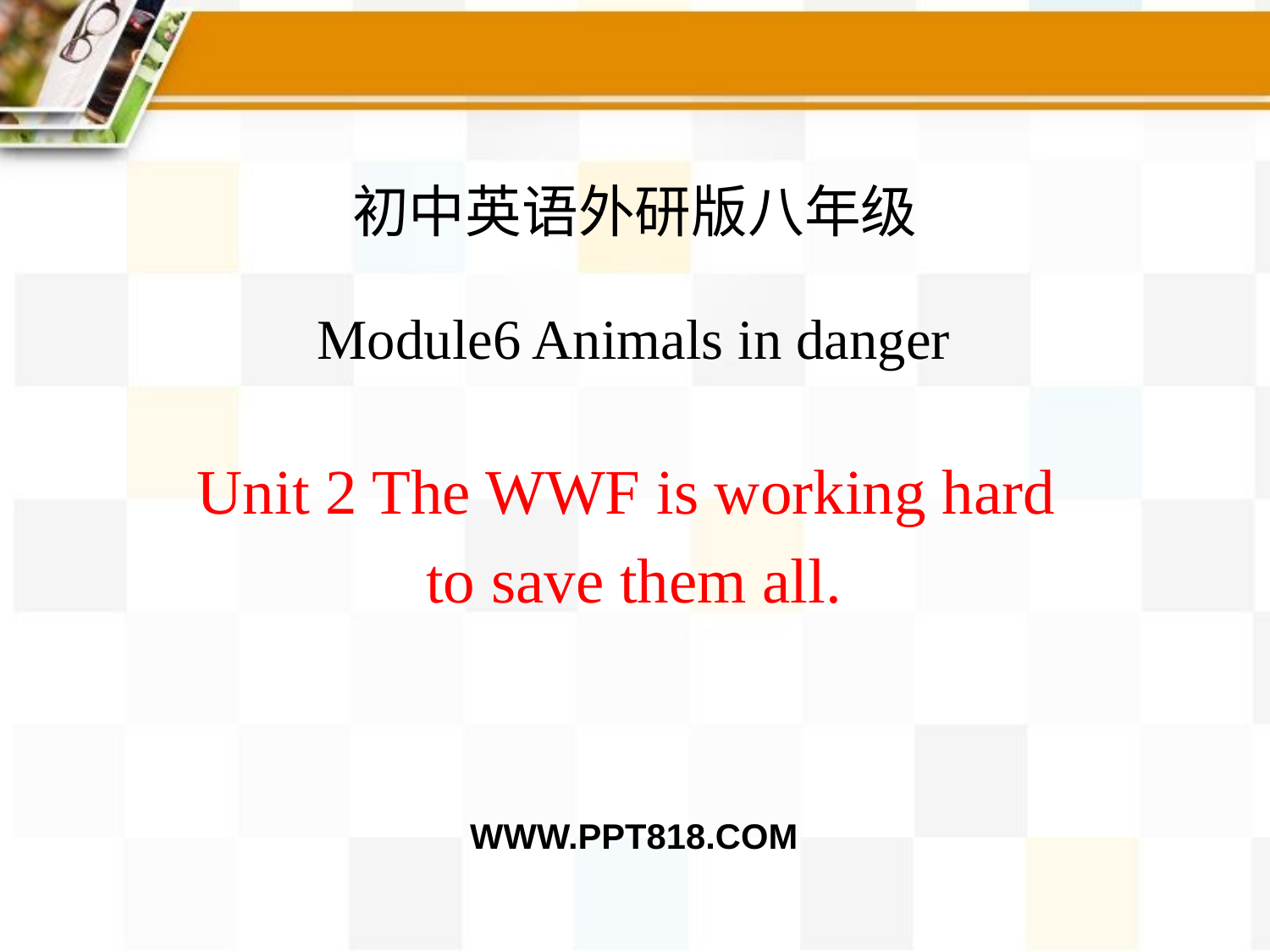

初中英语外研版八年级
Module6 Animals in danger
Unit 2 The WWF is working hard
to save them all.
WWW.PPT818.COM